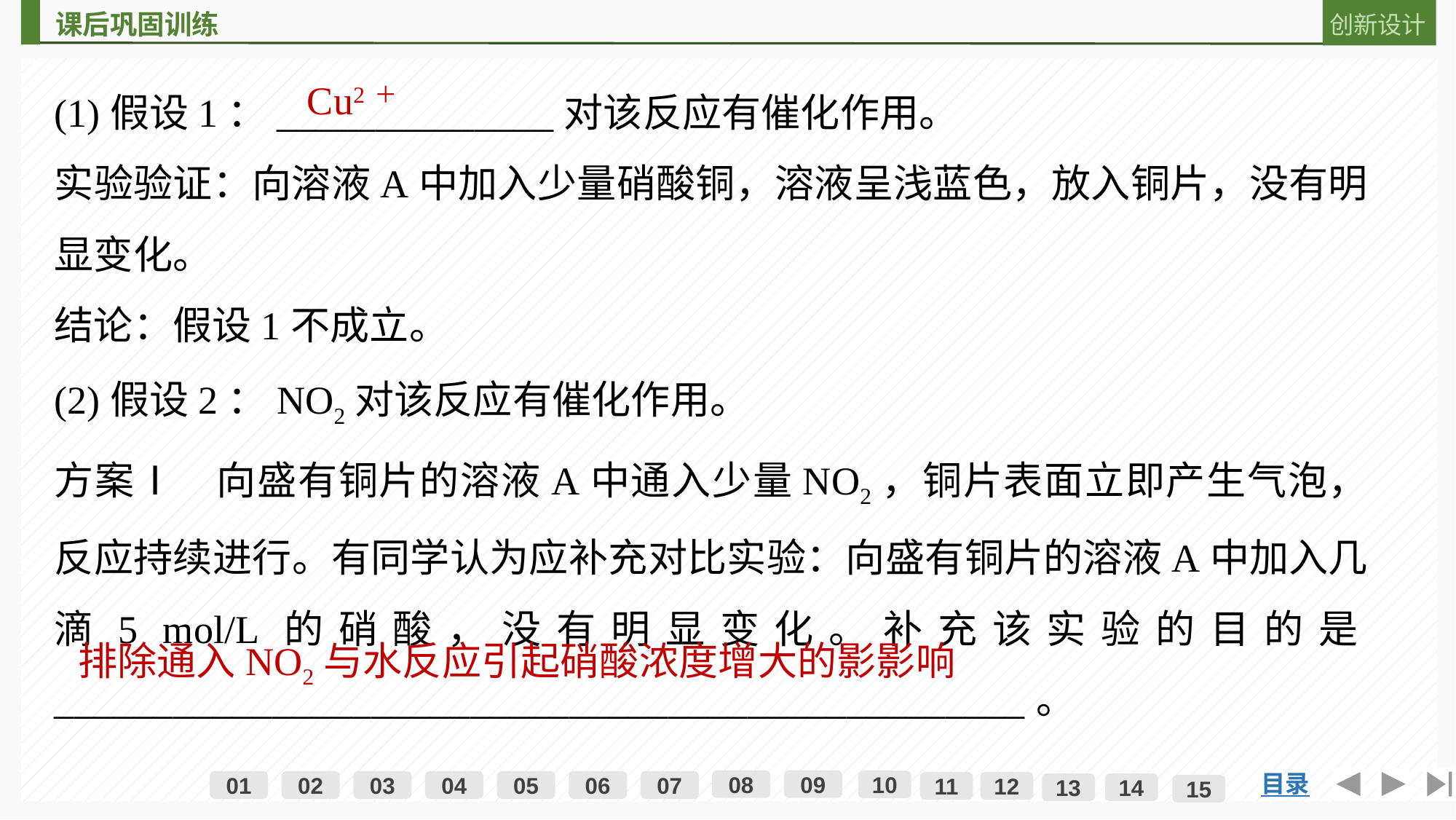

(1)假设1：______________对该反应有催化作用。
实验验证：向溶液A中加入少量硝酸铜，溶液呈浅蓝色，放入铜片，没有明显变化。
结论：假设1不成立。
(2)假设2：NO2对该反应有催化作用。
方案Ⅰ　向盛有铜片的溶液A中通入少量NO2，铜片表面立即产生气泡，反应持续进行。有同学认为应补充对比实验：向盛有铜片的溶液A中加入几滴5 mol/L的硝酸，没有明显变化。补充该实验的目的是_________________________________________________。
Cu2＋
排除通入NO2与水反应引起硝酸浓度增大的影影响